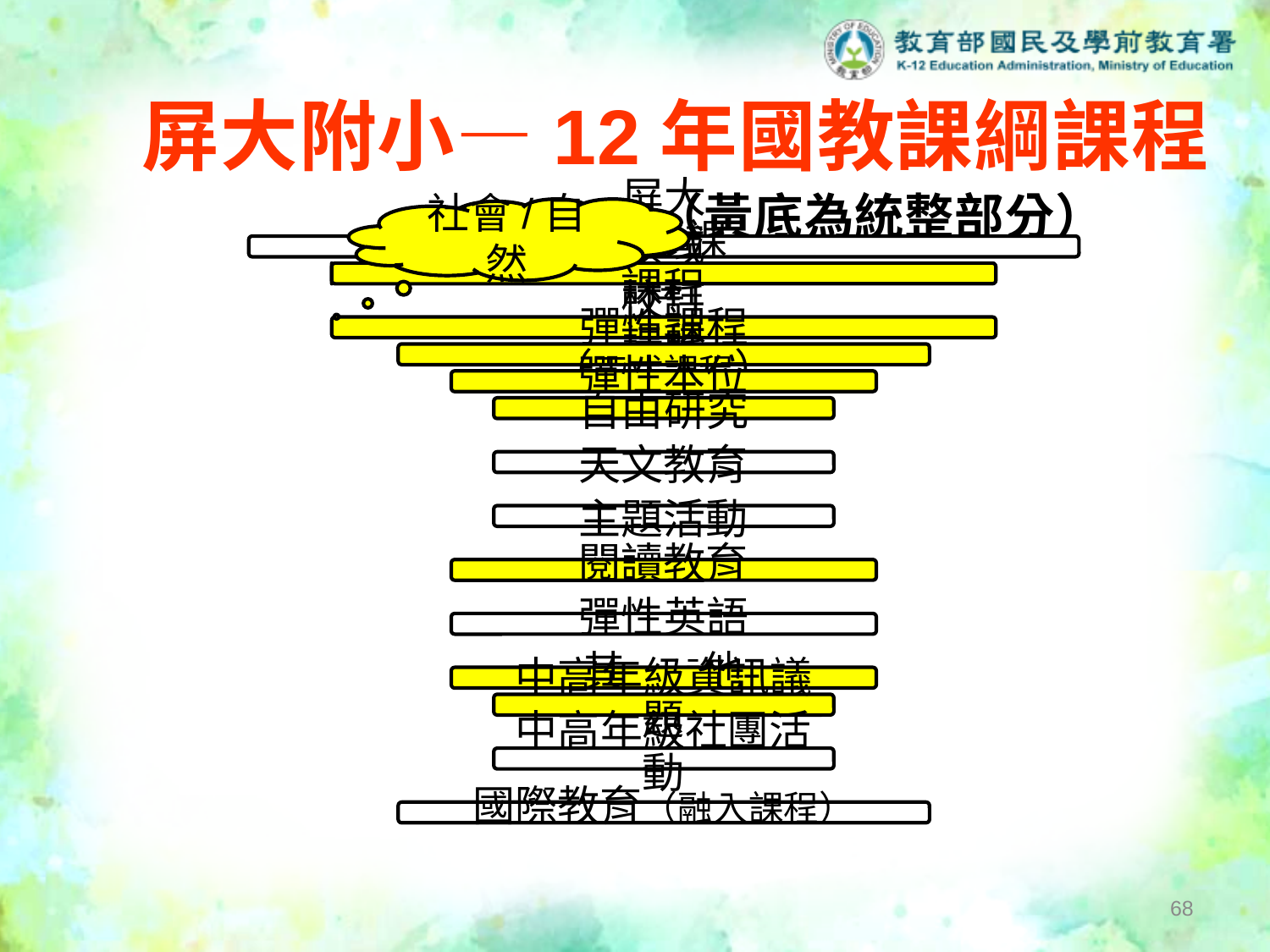

# 屏大附小—12年國教課綱課程 （黃底為統整部分）
社會/自然
屏大
附小課
程
領域
課程
校訂
課程
彈性課程
國際教育（融入課程）
彈性本位
彈性英語
閱讀教育
中高年級社團活動
中高年級資訊議題
自由研究
天文教育
主題活動
其        他
68